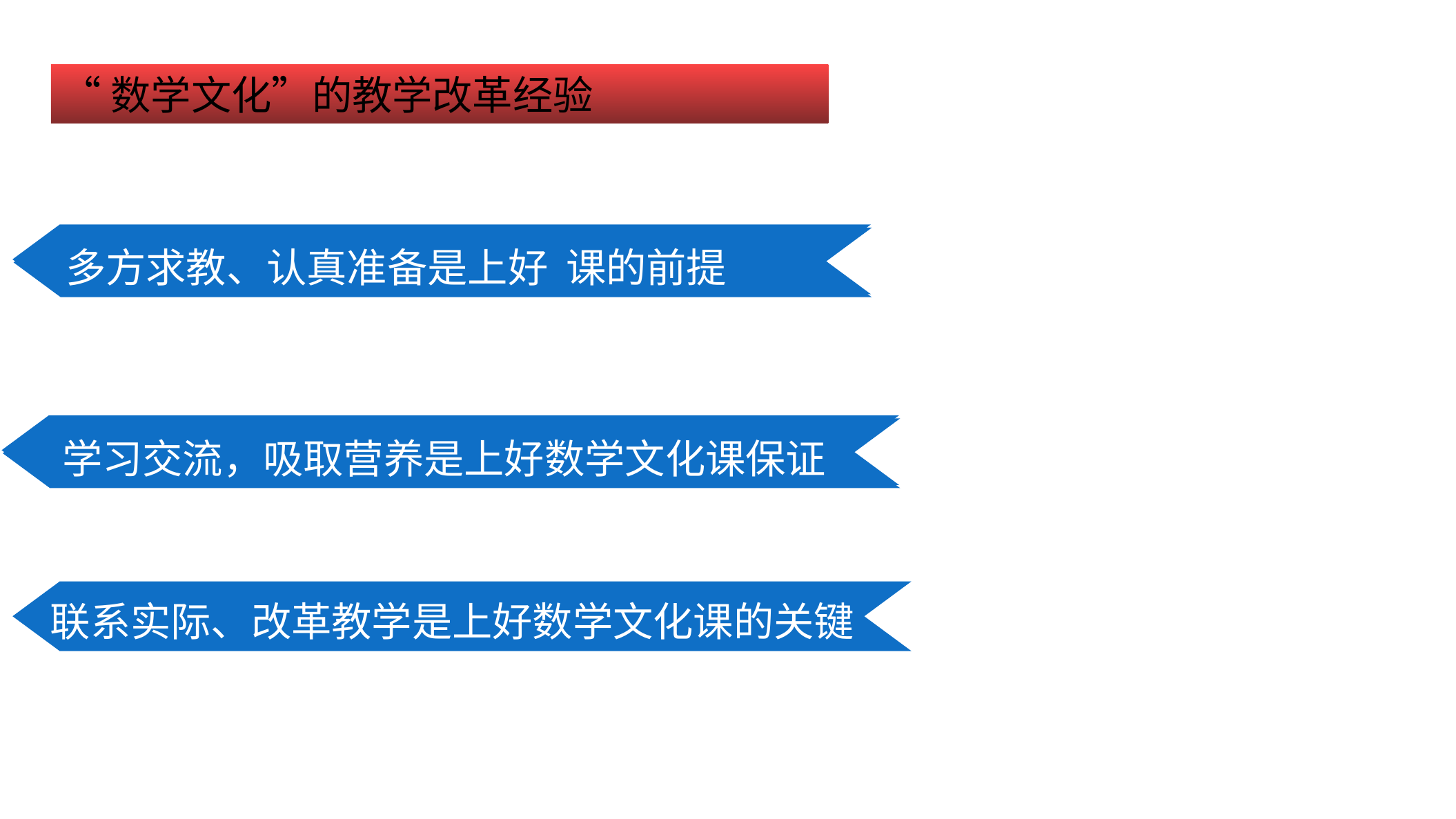

“数学文化”的教学改革经验

多方求教、认真准备是上好  课的前提

多方求教、认真准备是上好  课的前提

学习交流，吸取营养是上好数学文化课保证

学习交流，吸取营养是上好数学文化课保证

联系实际、改革教学是上好数学文化课的关键